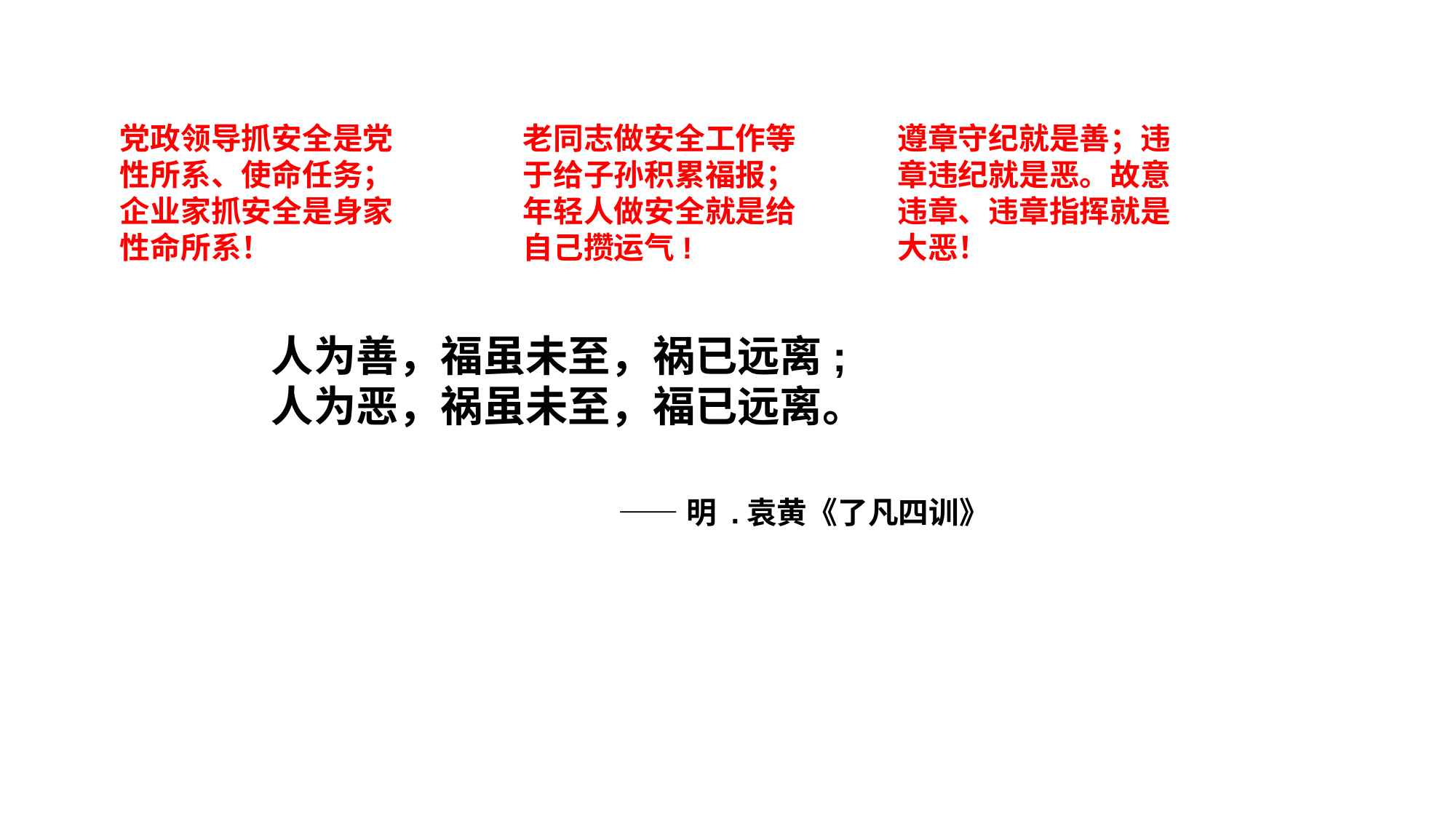

党政领导抓安全是党性所系、使命任务；企业家抓安全是身家性命所系！
老同志做安全工作等于给子孙积累福报；年轻人做安全就是给自己攒运气!
遵章守纪就是善；违章违纪就是恶。故意违章、违章指挥就是大恶！
人为善，福虽未至，祸已远离;
人为恶，祸虽未至，福已远离。

                                    ——明 .袁黄《了凡四训》

166